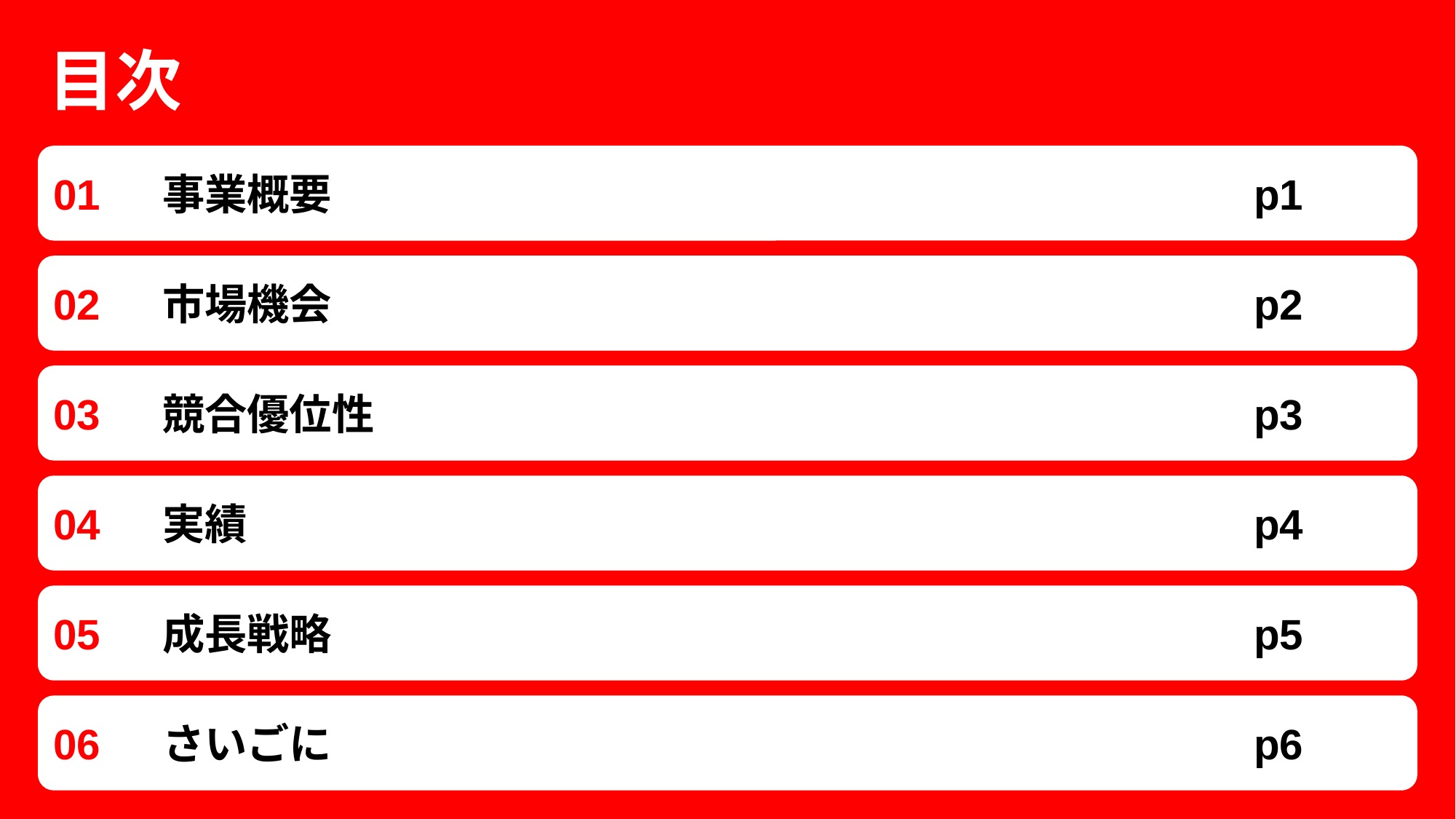

目次
01	事業概要									p1
02	市場機会									p2
03	競合優位性									p3
04	実績										p4
05	成長戦略									p5
06	さいごに									p6